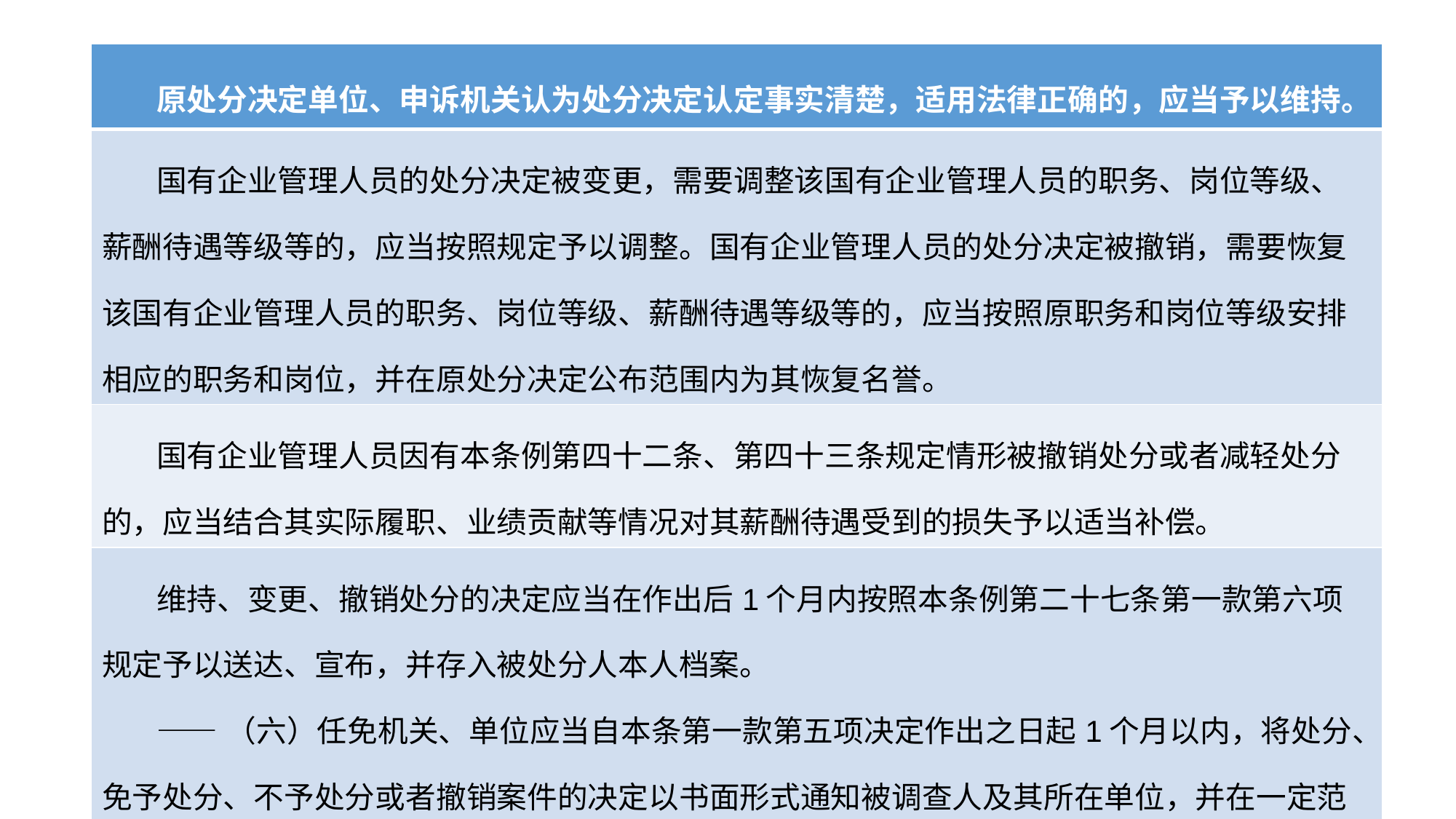

| 原处分决定单位、申诉机关认为处分决定认定事实清楚，适用法律正确的，应当予以维持。 |
| --- |
| 国有企业管理人员的处分决定被变更，需要调整该国有企业管理人员的职务、岗位等级、薪酬待遇等级等的，应当按照规定予以调整。国有企业管理人员的处分决定被撤销，需要恢复该国有企业管理人员的职务、岗位等级、薪酬待遇等级等的，应当按照原职务和岗位等级安排相应的职务和岗位，并在原处分决定公布范围内为其恢复名誉。 |
| 国有企业管理人员因有本条例第四十二条、第四十三条规定情形被撤销处分或者减轻处分的，应当结合其实际履职、业绩贡献等情况对其薪酬待遇受到的损失予以适当补偿。 |
| 维持、变更、撤销处分的决定应当在作出后1个月内按照本条例第二十七条第一款第六项规定予以送达、宣布，并存入被处分人本人档案。 ——（六）任免机关、单位应当自本条第一款第五项决定作出之日起1个月以内，将处分、免予处分、不予处分或者撤销案件的决定以书面形式通知被调查人及其所在单位，并在一定范围内宣布，涉及国家秘密、商业秘密或者个人隐私的，按照国家有关规定办理； |
#